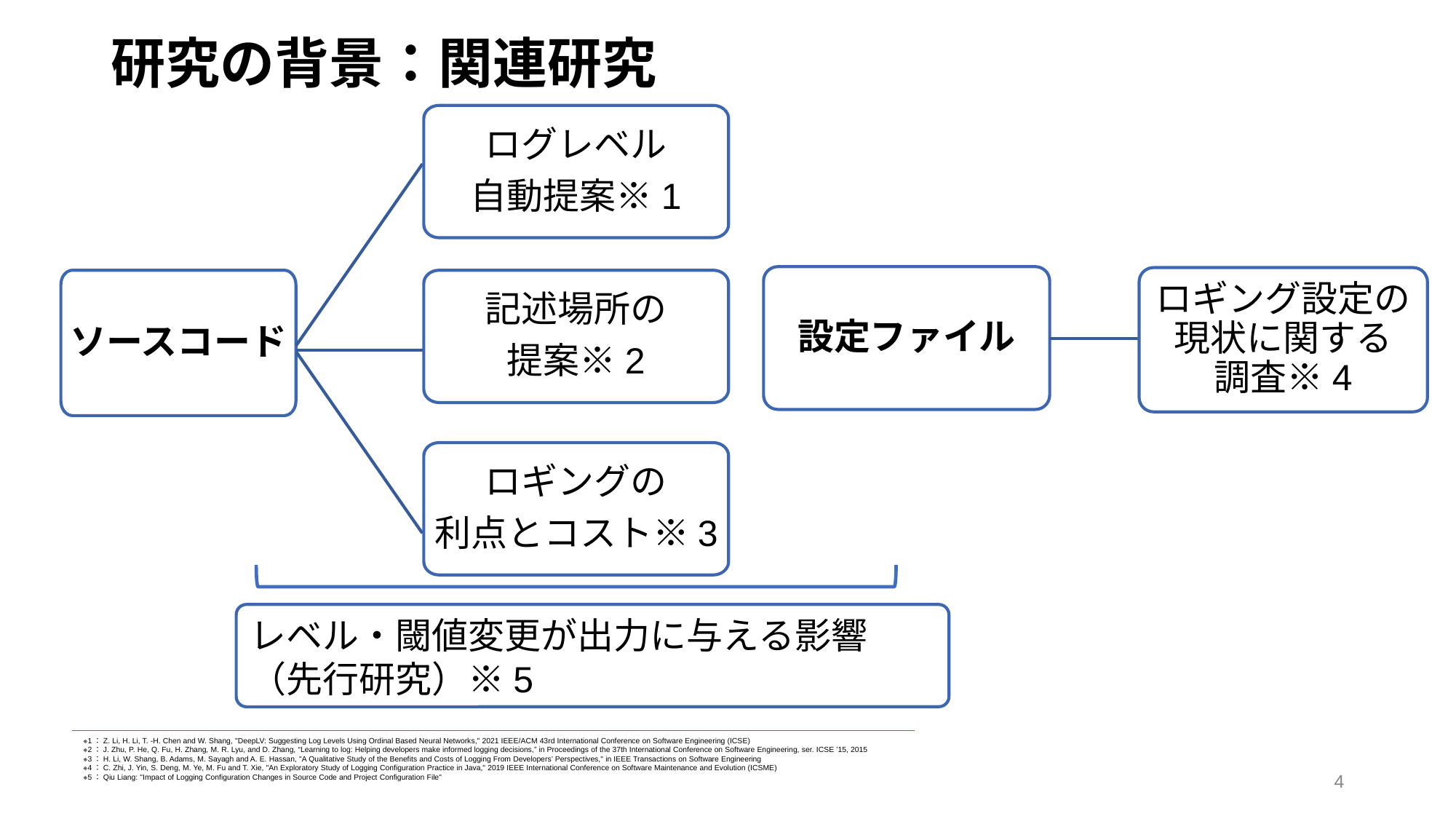

# 研究の背景：関連研究
ログレベル
自動提案※1

ソースコード
記述場所の
提案※2

ロギングの
利点とコスト※3

設定ファイル
ロギング設定の現状に関する
調査※4

レベル・閾値変更が出力に与える影響（先行研究）※5
※1：Z. Li, H. Li, T. -H. Chen and W. Shang, "DeepLV: Suggesting Log Levels Using Ordinal Based Neural Networks," 2021 IEEE/ACM 43rd International Conference on Software Engineering (ICSE)
※2：J. Zhu, P. He, Q. Fu, H. Zhang, M. R. Lyu, and D. Zhang, “Learning to log: Helping developers make informed logging decisions,” in Proceedings of the 37th International Conference on Software Engineering, ser. ICSE ’15, 2015
※3：H. Li, W. Shang, B. Adams, M. Sayagh and A. E. Hassan, "A Qualitative Study of the Benefits and Costs of Logging From Developers’ Perspectives," in IEEE Transactions on Software Engineering
※4：C. Zhi, J. Yin, S. Deng, M. Ye, M. Fu and T. Xie, "An Exploratory Study of Logging Configuration Practice in Java," 2019 IEEE International Conference on Software Maintenance and Evolution (ICSME)
※5：Qiu Liang: "Impact of Logging Configuration Changes in Source Code and Project Configuration File"
4